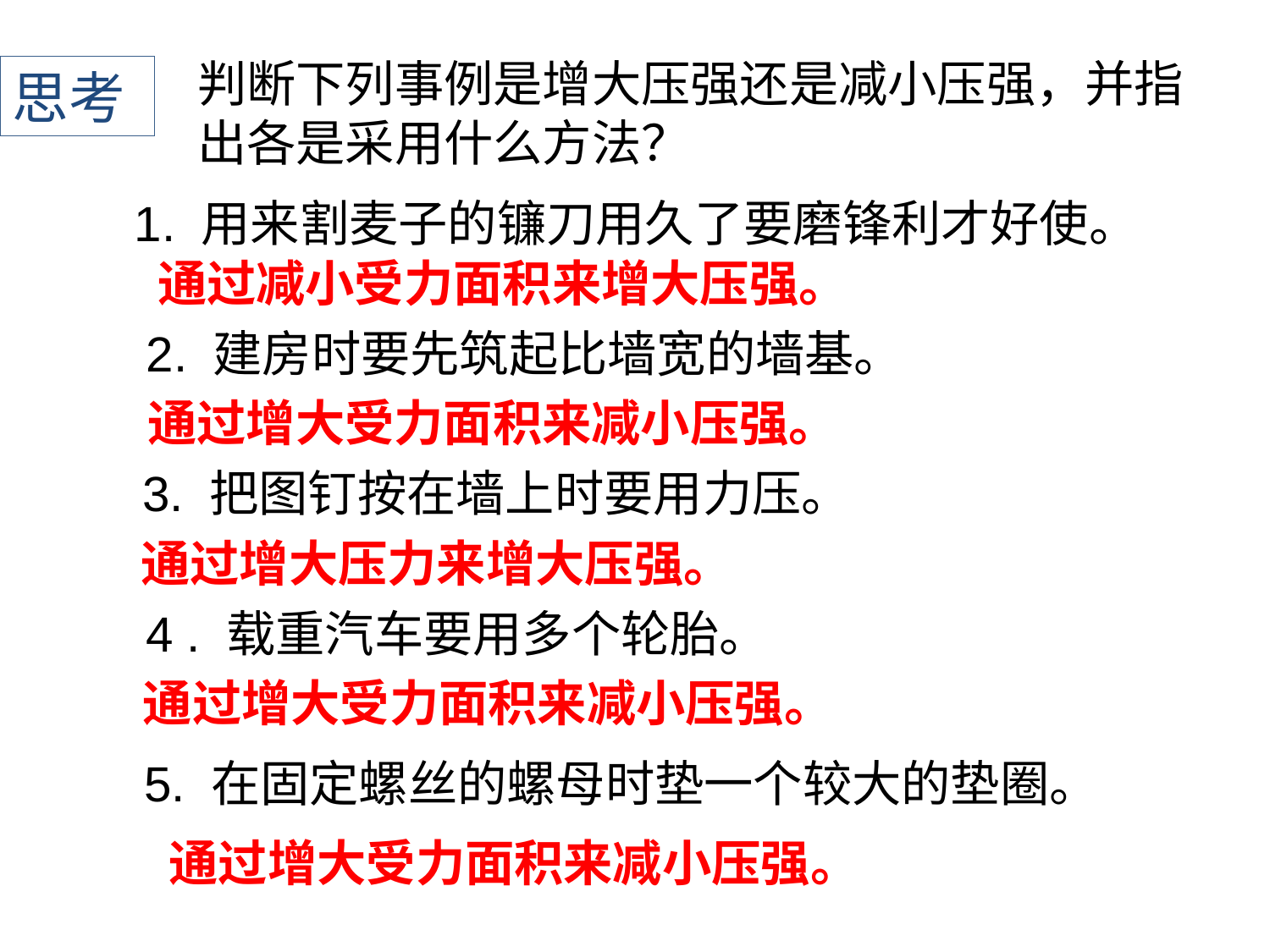

判断下列事例是增大压强还是减小压强，并指出各是采用什么方法？
思考
1. 用来割麦子的镰刀用久了要磨锋利才好使。
﻿通过减小受力面积来增大压强。
2. 建房时要先筑起比墙宽的墙基。
﻿通过增大受力面积来减小压强。
3. 把图钉按在墙上时要用力压。
通过增大压力来增大压强。
﻿4 . 载重汽车要用多个轮胎。
通过增大受力面积来减小压强。
5. 在固定螺丝的螺母时垫一个较大的垫圈。
﻿通过增大受力面积来减小压强。